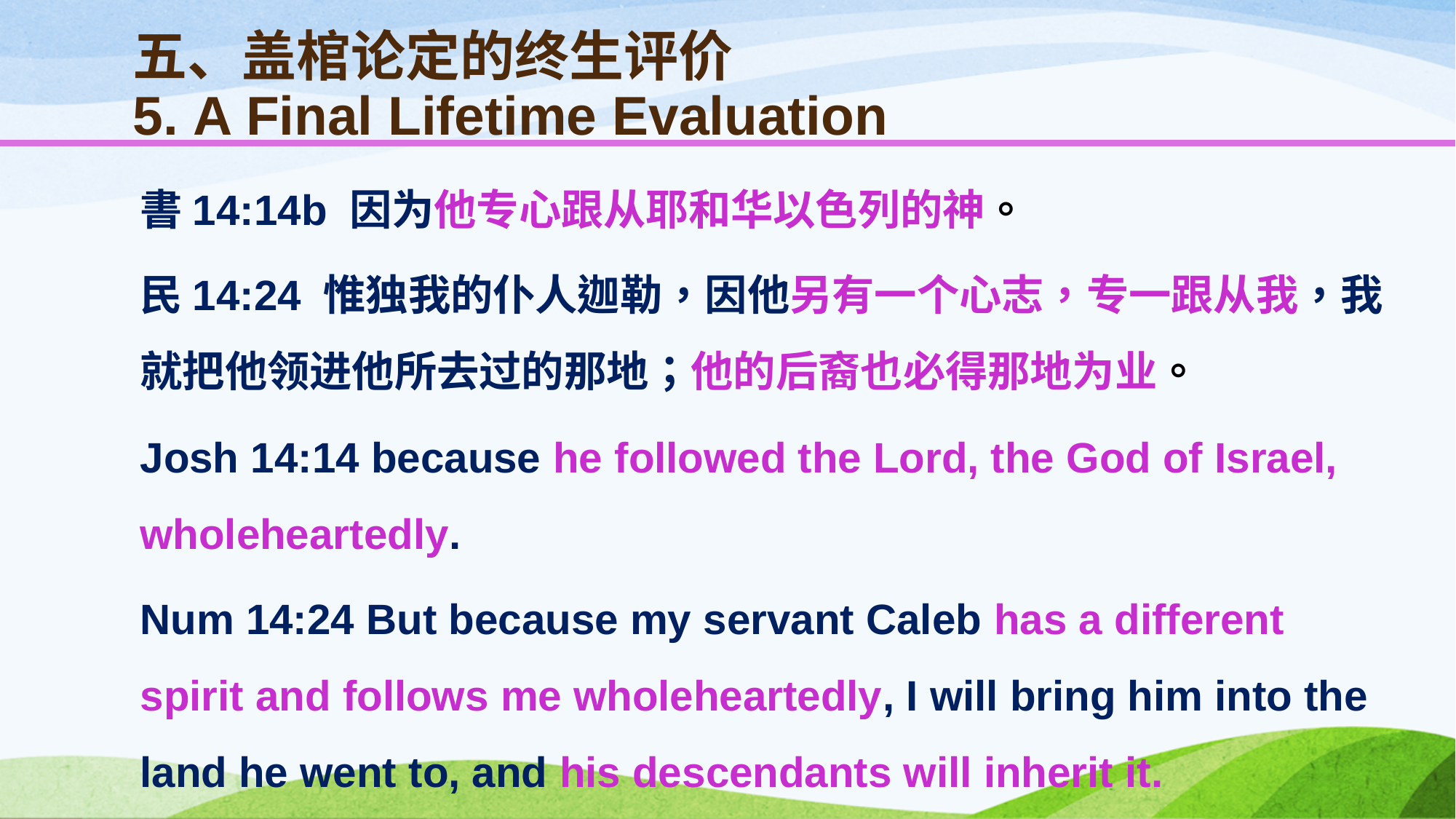

# 五、盖棺论定的终生评价 5. A Final Lifetime Evaluation
書14:14b 因为他专心跟从耶和华以色列的神。
民14:24 惟独我的仆人迦勒，因他另有一个心志，专一跟从我，我就把他领进他所去过的那地；他的后裔也必得那地为业。
Josh 14:14 because he followed the Lord, the God of Israel, wholeheartedly.
Num 14:24 But because my servant Caleb has a different spirit and follows me wholeheartedly, I will bring him into the land he went to, and his descendants will inherit it.